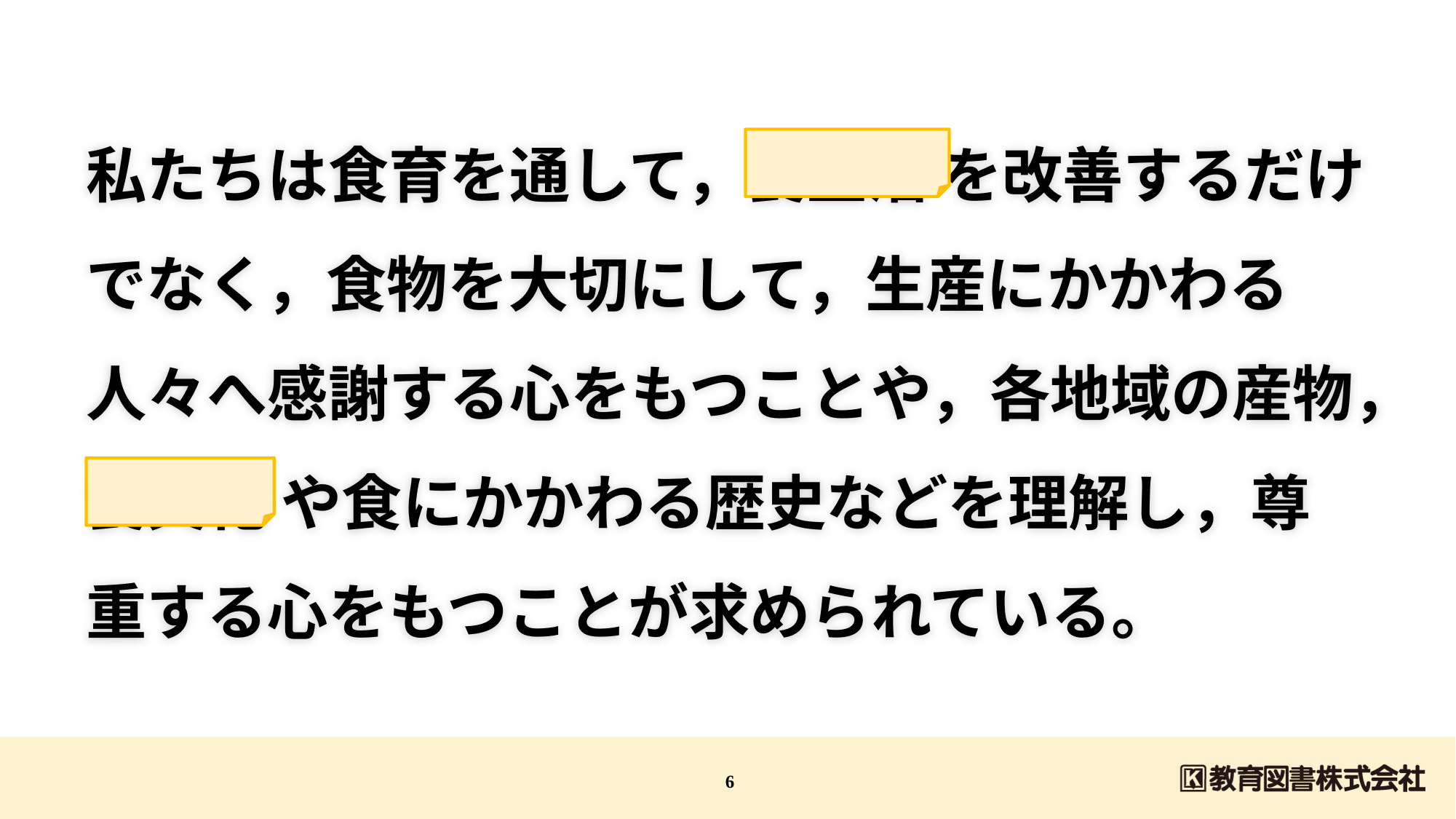

私たちは食育を通して，食生活 を改善するだけでなく，食物を大切にして，生産にかかわる人々へ感謝する心をもつことや，各地域の産物，食文化 や食にかかわる歴史などを理解し，尊重する心をもつことが求められている。

6